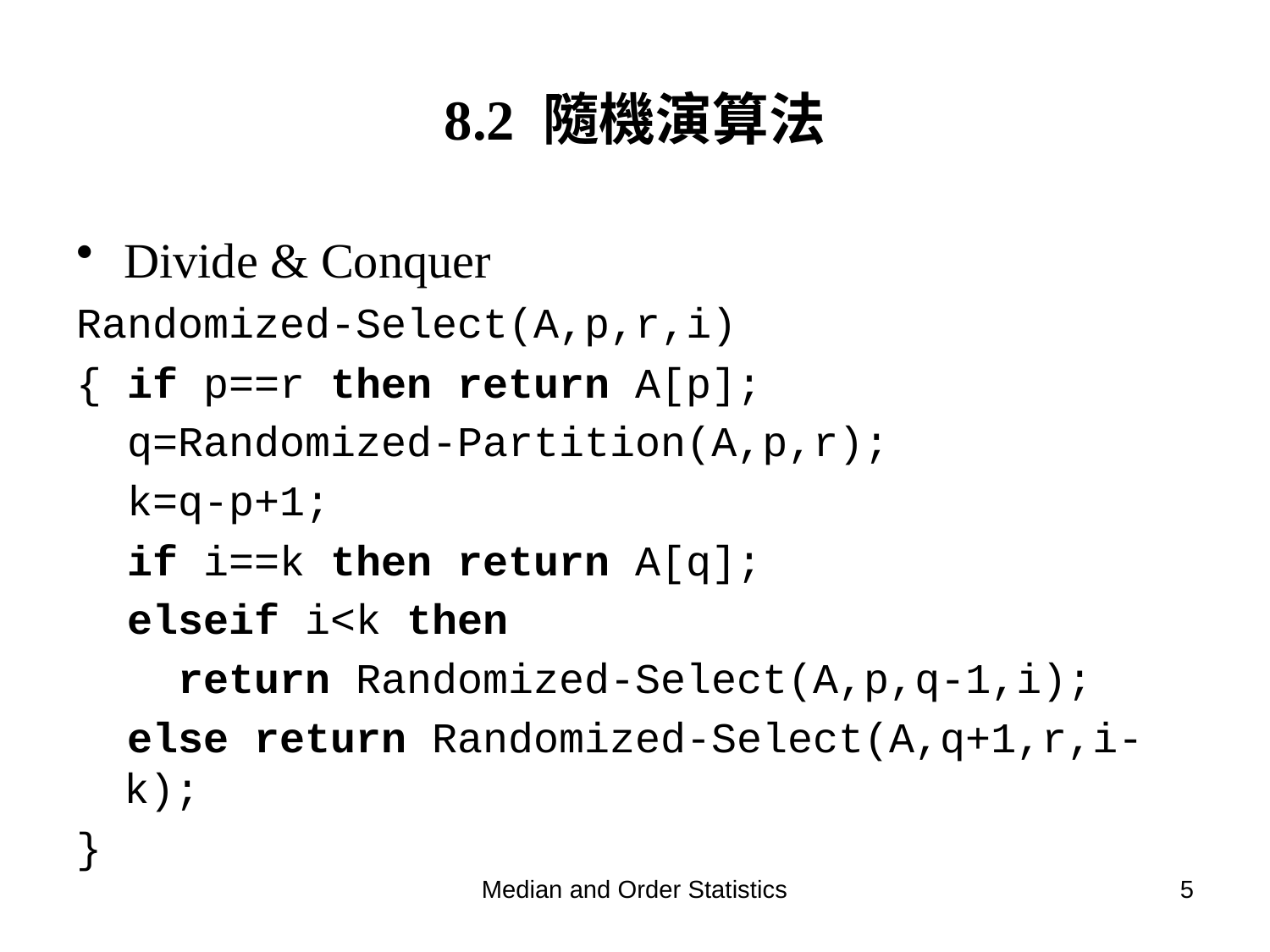

# 8.2 隨機演算法
Divide & Conquer
Randomized-Select(A,p,r,i)
{ if p==r then return A[p];
  q=Randomized-Partition(A,p,r);
  k=q-p+1;
  if i==k then return A[q];
  elseif i<k then
    return Randomized-Select(A,p,q-1,i);
  else return Randomized-Select(A,q+1,r,i-k);
}
Median and Order Statistics
5